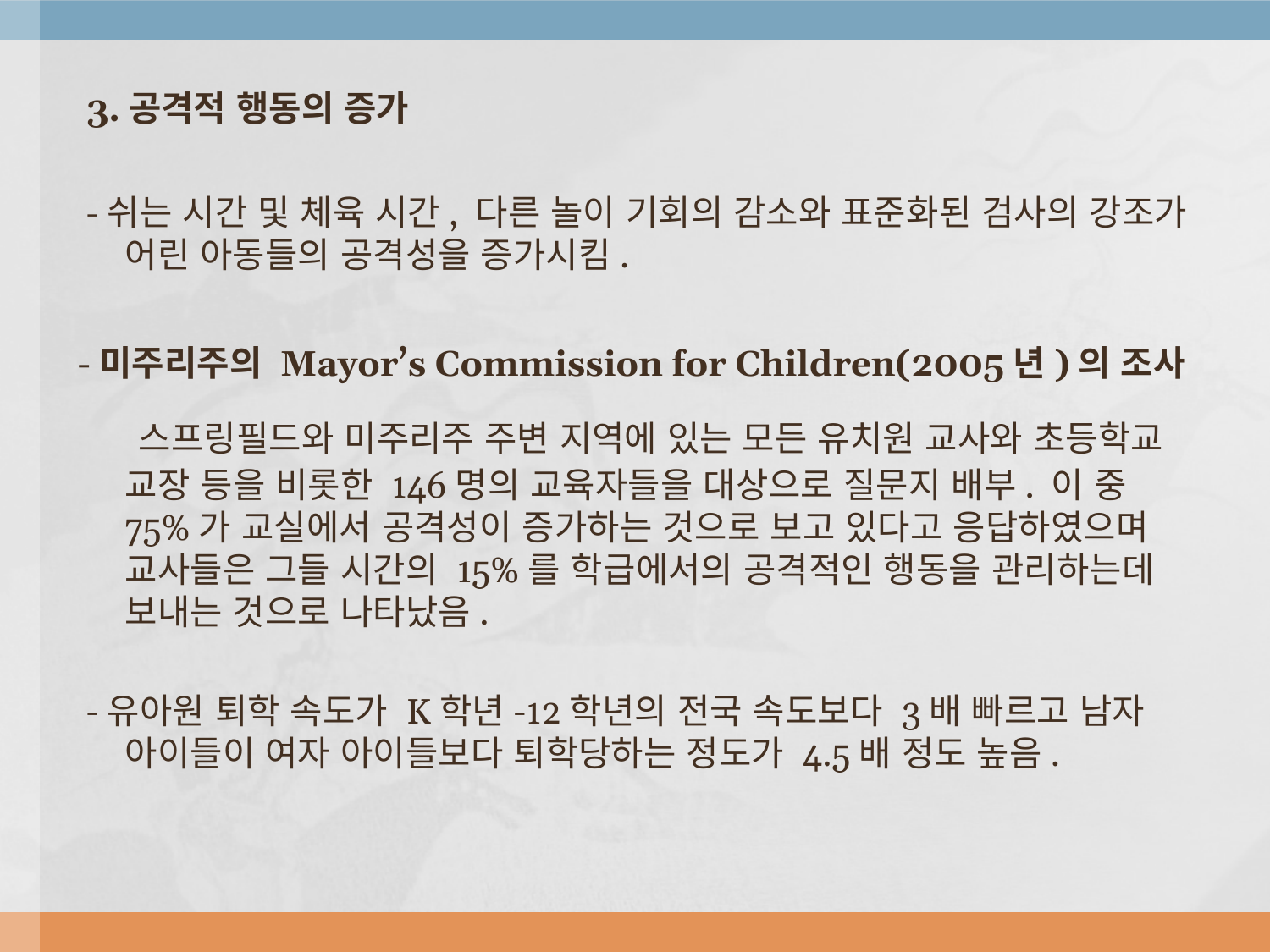

3.공격적 행동의 증가

 -쉬는 시간 및 체육 시간, 다른 놀이 기회의 감소와 표준화된 검사의 강조가 어린 아동들의 공격성을 증가시킴.

-미주리주의 Mayor’s Commission for Children(2005년)의 조사
   스프링필드와 미주리주 주변 지역에 있는 모든 유치원 교사와 초등학교 교장 등을 비롯한 146명의 교육자들을 대상으로 질문지 배부. 이 중 75%가 교실에서 공격성이 증가하는 것으로 보고 있다고 응답하였으며 교사들은 그들 시간의 15%를 학급에서의 공격적인 행동을 관리하는데 보내는 것으로 나타났음.

 -유아원 퇴학 속도가 K학년-12학년의 전국 속도보다 3배 빠르고 남자 아이들이 여자 아이들보다 퇴학당하는 정도가 4.5배 정도 높음.